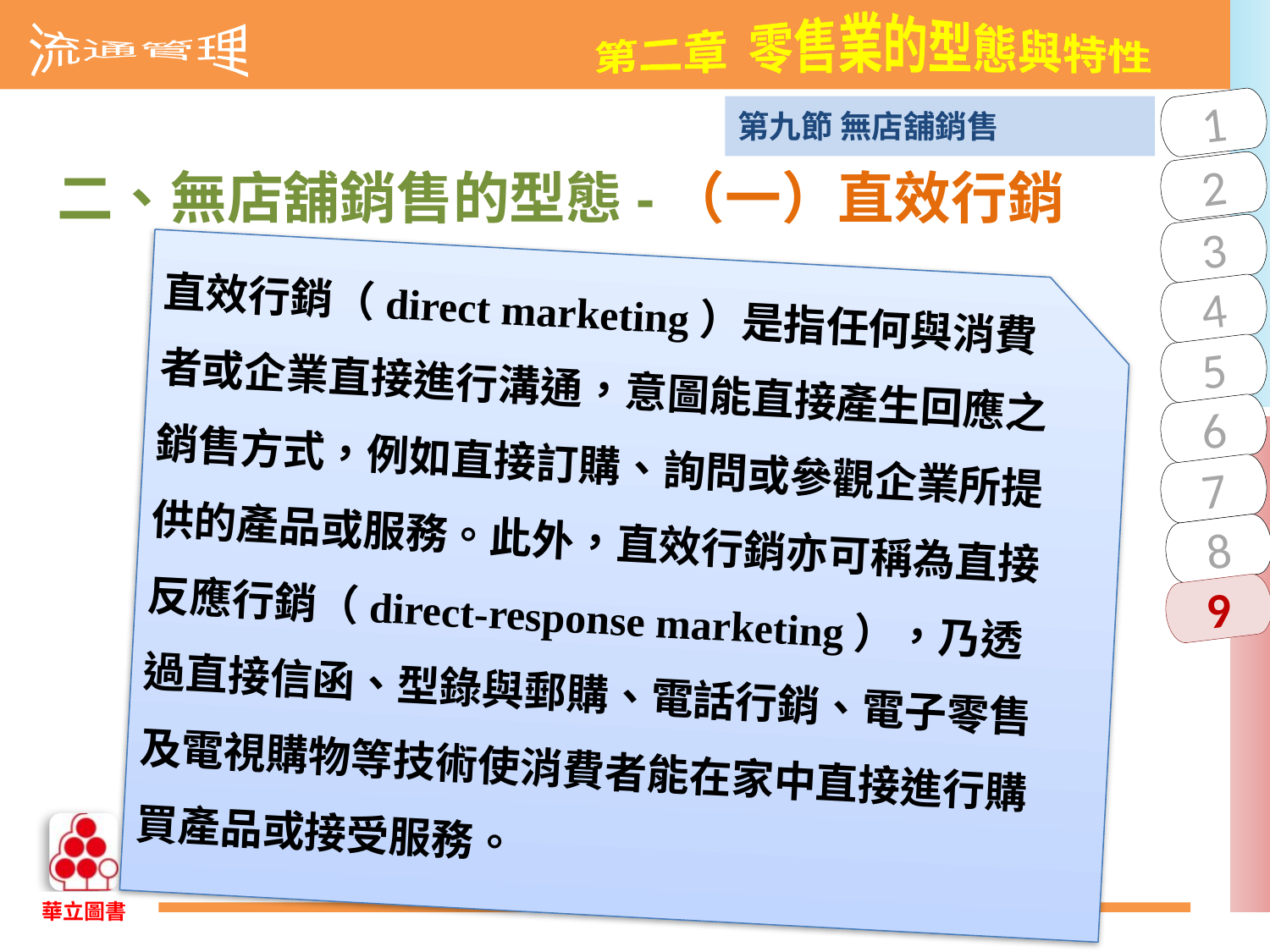

第九節 無店舖銷售
二、無店舖銷售的型態-（一）直效行銷
直效行銷（direct marketing）是指任何與消費者或企業直接進行溝通，意圖能直接產生回應之銷售方式，例如直接訂購、詢問或參觀企業所提供的產品或服務。此外，直效行銷亦可稱為直接反應行銷（direct-response marketing），乃透過直接信函、型錄與郵購、電話行銷、電子零售及電視購物等技術使消費者能在家中直接進行購買產品或接受服務。